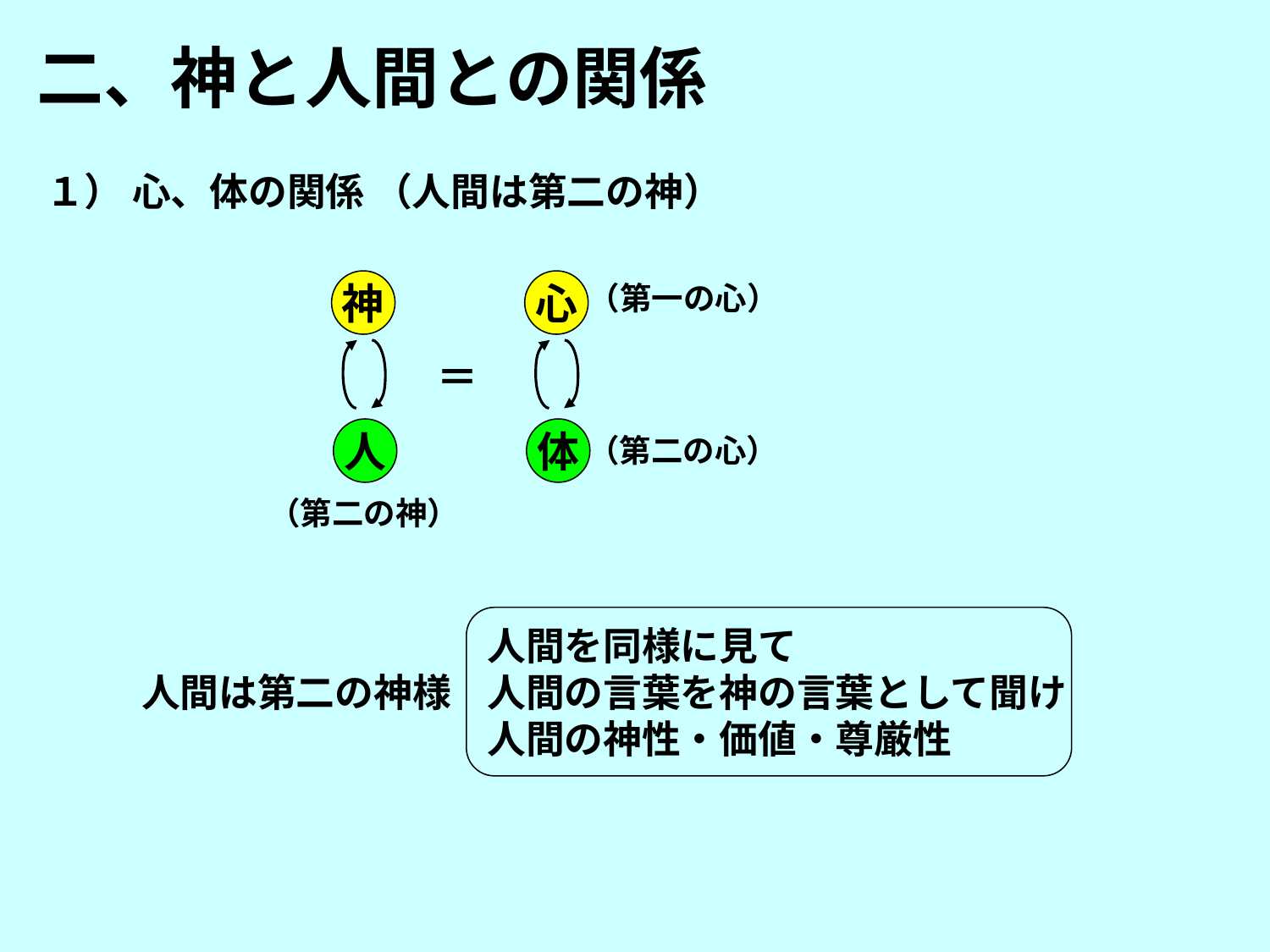

二、神と人間との関係
１） 心、体の関係 （人間は第二の神）
神
心
（第一の心）

＝
人
体
（第二の心）
（第二の神）
人間を同様に見て
人間の言葉を神の言葉として聞け
人間の神性・価値・尊厳性
人間は第二の神様